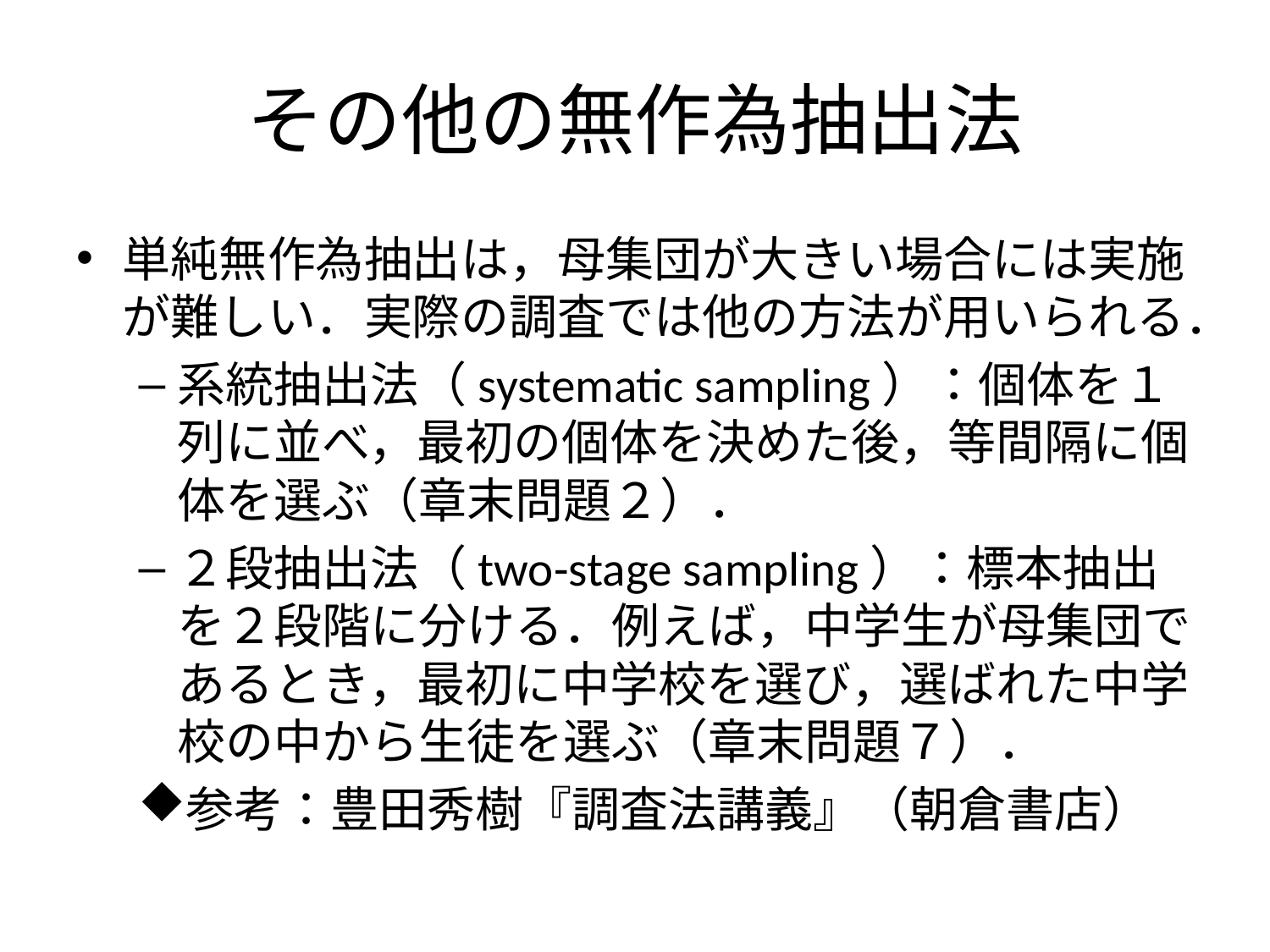

# その他の無作為抽出法
単純無作為抽出は，母集団が大きい場合には実施が難しい．実際の調査では他の方法が用いられる．
系統抽出法（systematic sampling）：個体を１列に並べ，最初の個体を決めた後，等間隔に個体を選ぶ（章末問題２）．
２段抽出法（two-stage sampling）：標本抽出を２段階に分ける．例えば，中学生が母集団であるとき，最初に中学校を選び，選ばれた中学校の中から生徒を選ぶ（章末問題７）．
参考：豊田秀樹『調査法講義』（朝倉書店）